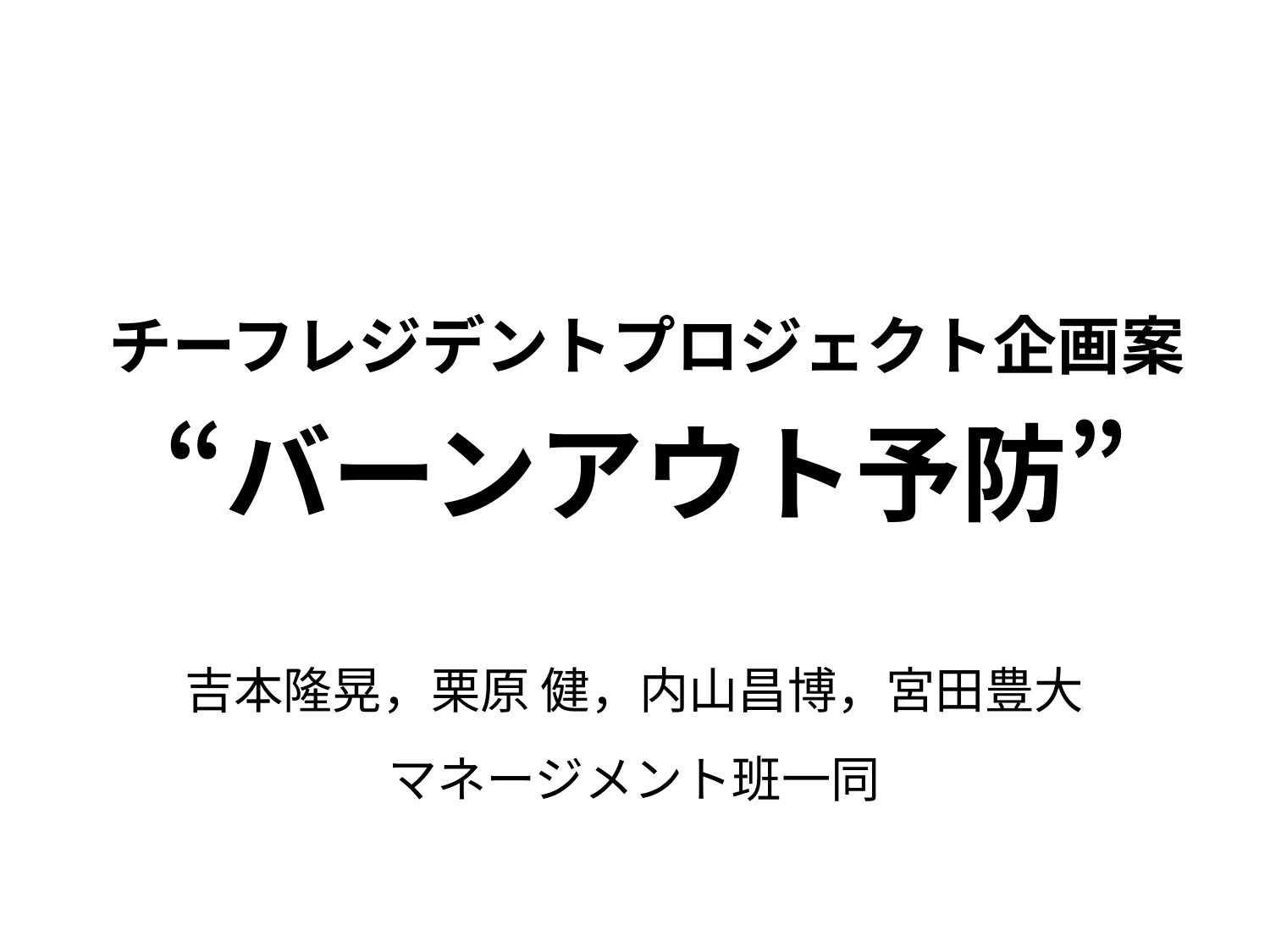

# チーフレジデントプロジェクト企画案 “バーンアウト予防”
吉本隆晃，栗原 健，内山昌博，宮田豊大
マネージメント班一同